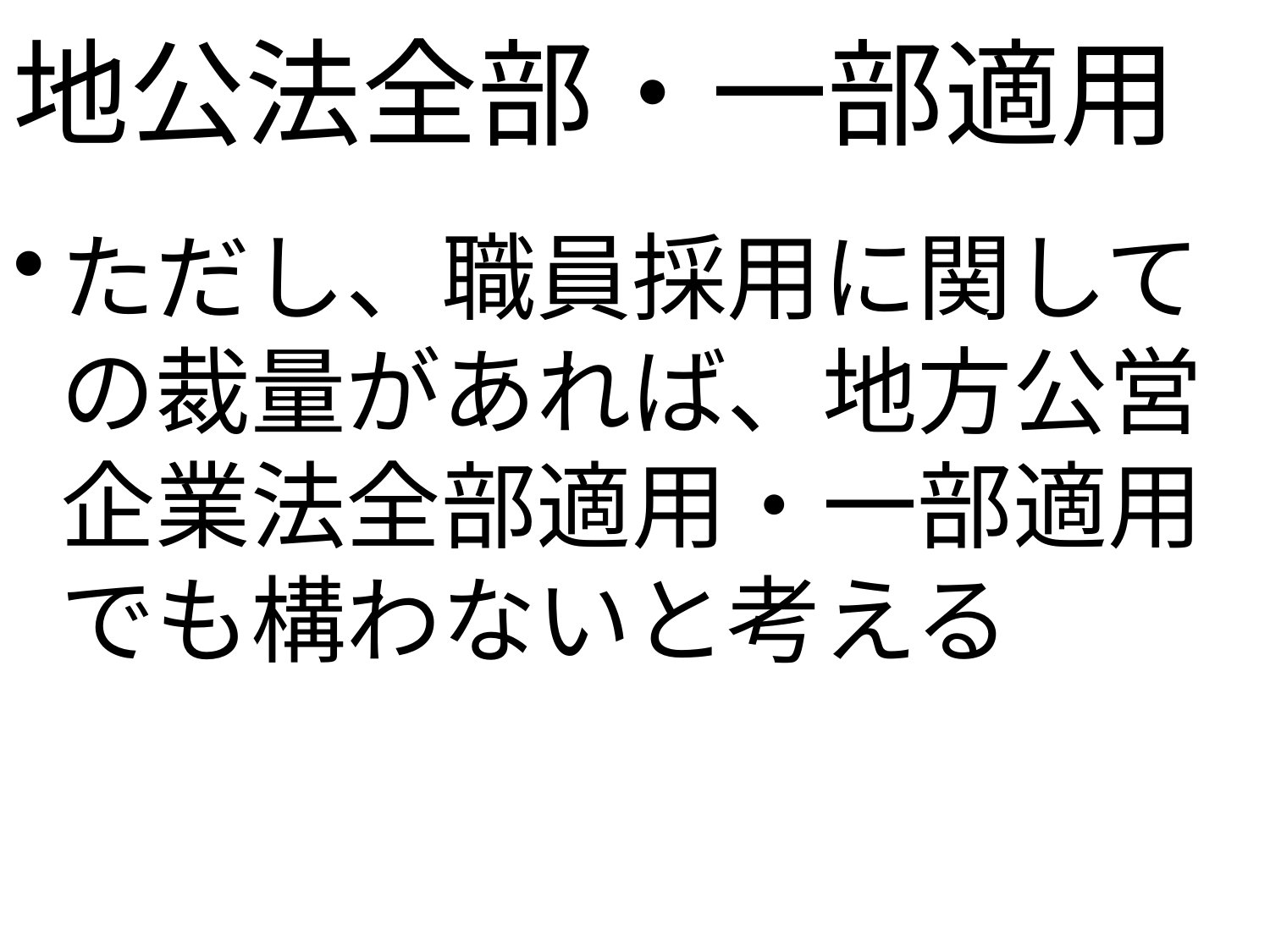

# 地公法全部・一部適用
ただし、職員採用に関しての裁量があれば、地方公営企業法全部適用・一部適用でも構わないと考える